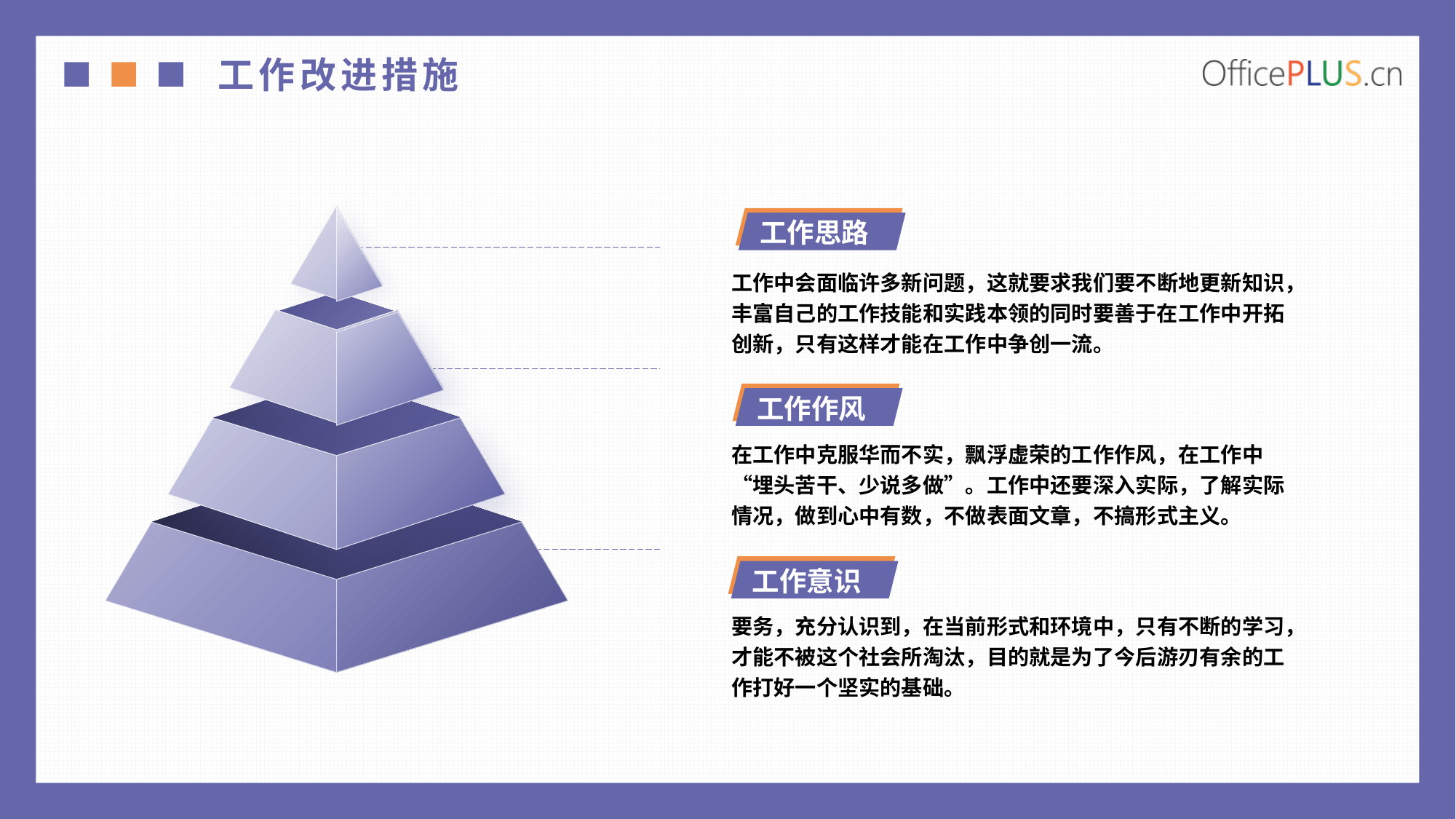

工作改进措施

工作思路
工作中会面临许多新问题，这就要求我们要不断地更新知识，丰富自己的工作技能和实践本领的同时要善于在工作中开拓创新，只有这样才能在工作中争创一流。

工作作风
在工作中克服华而不实，飘浮虚荣的工作作风，在工作中 “埋头苦干、少说多做”。工作中还要深入实际，了解实际情况，做到心中有数，不做表面文章，不搞形式主义。

工作意识
要务，充分认识到，在当前形式和环境中，只有不断的学习，才能不被这个社会所淘汰，目的就是为了今后游刃有余的工作打好一个坚实的基础。